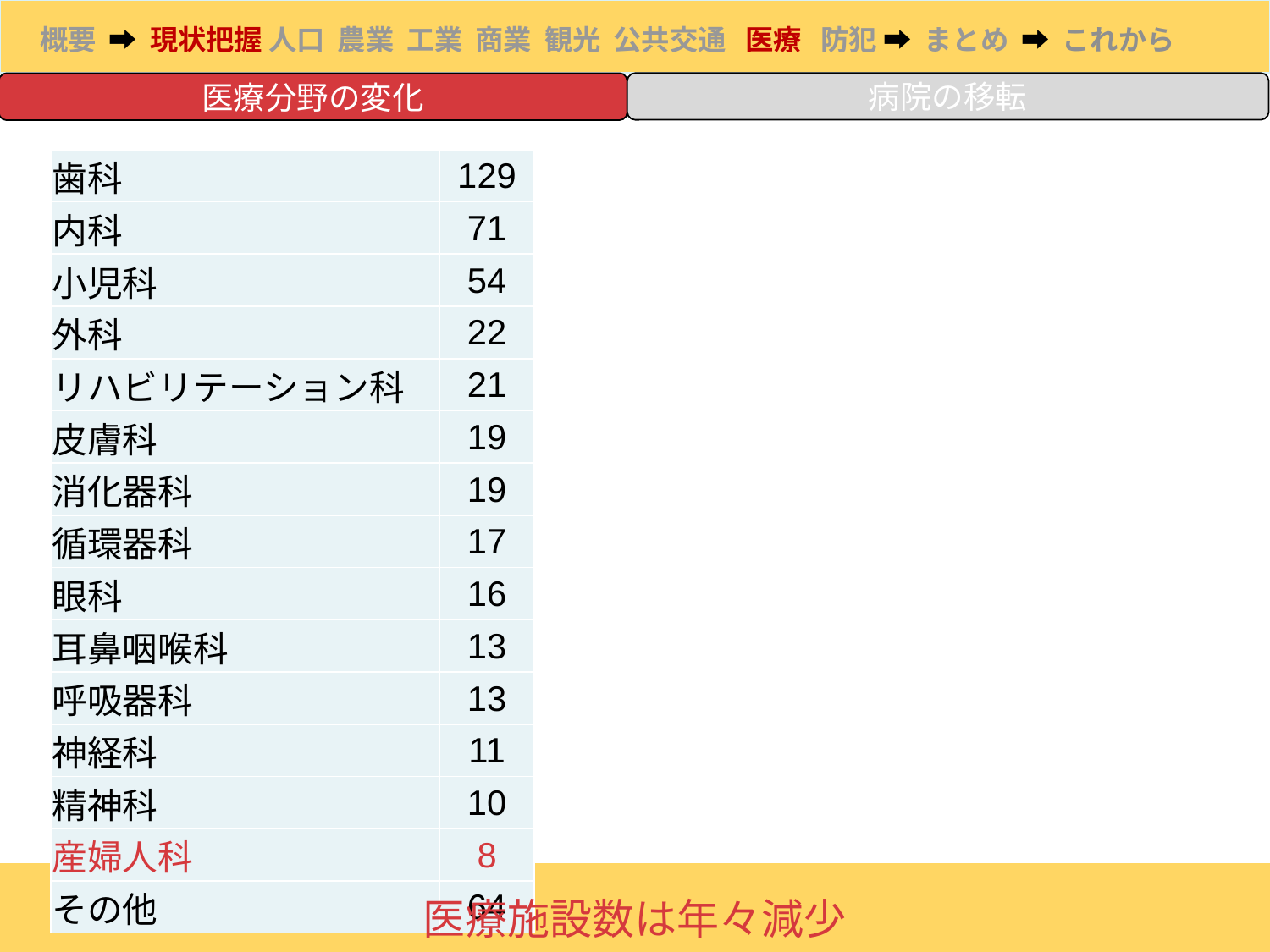

医療分野の変化
病院の移転
| 歯科 | 129 |
| --- | --- |
| 内科 | 71 |
| 小児科 | 54 |
| 外科 | 22 |
| リハビリテーション科 | 21 |
| 皮膚科 | 19 |
| 消化器科 | 19 |
| 循環器科 | 17 |
| 眼科 | 16 |
| 耳鼻咽喉科 | 13 |
| 呼吸器科 | 13 |
| 神経科 | 11 |
| 精神科 | 10 |
| 産婦人科 | 8 |
| その他 | 64 |
医療施設数は年々減少